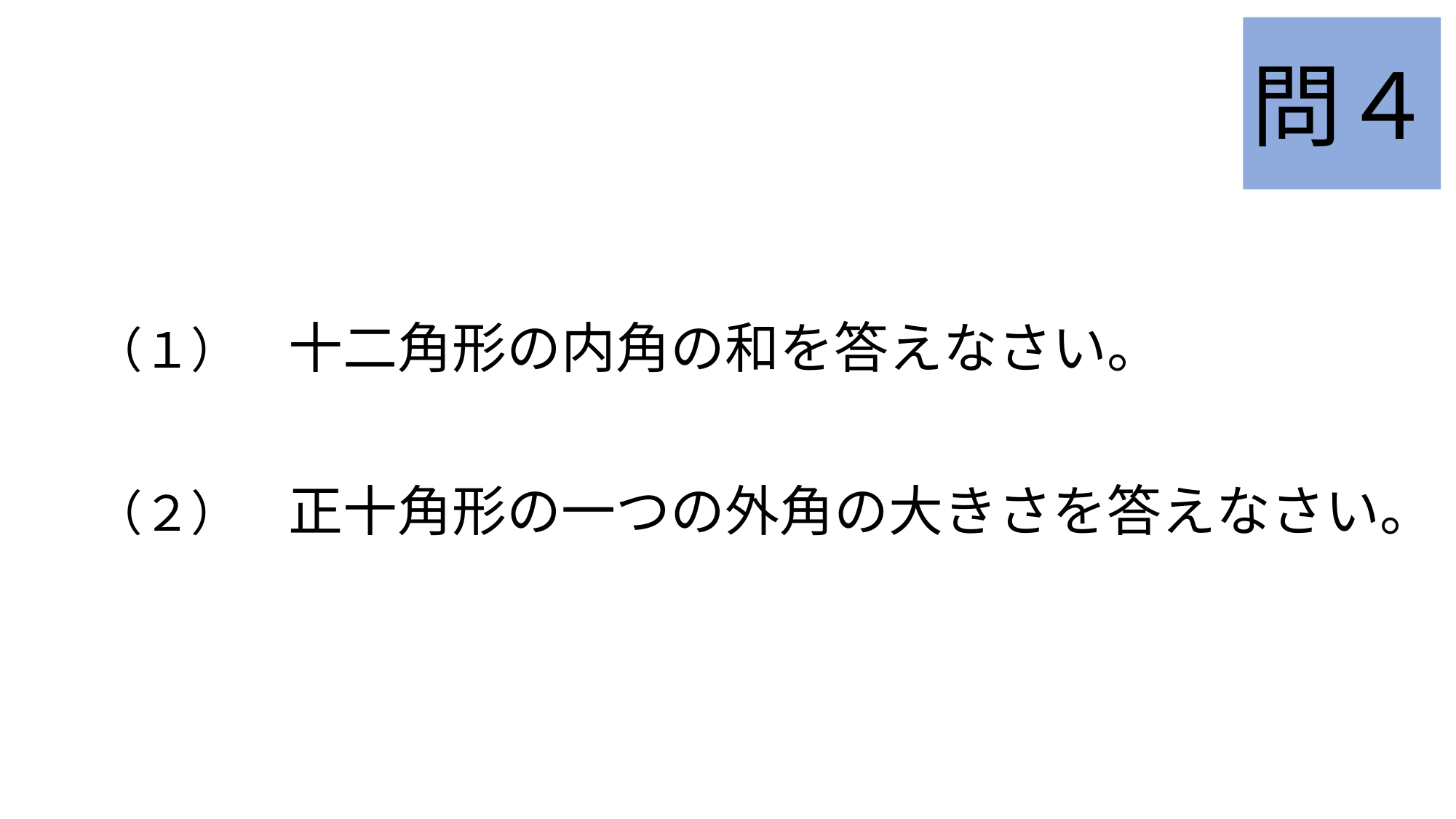

問４
（１）　十二角形の内角の和を答えなさい。
（２）　正十角形の一つの外角の大きさを答えなさい。